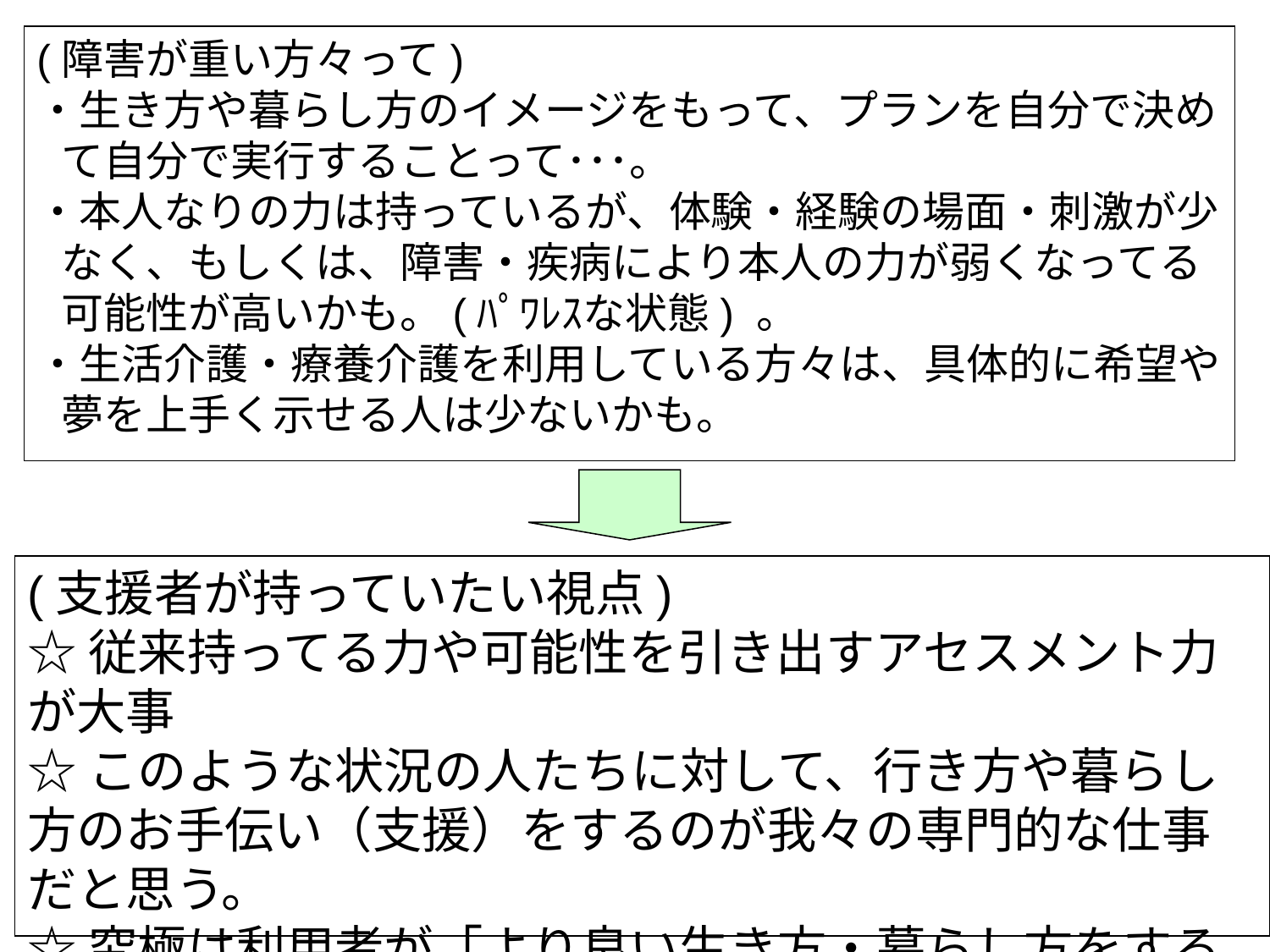

(障害が重い方々って)
・生き方や暮らし方のイメージをもって、プランを自分で決めて自分で実行することって･･･。
・本人なりの力は持っているが、体験・経験の場面・刺激が少なく、もしくは、障害・疾病により本人の力が弱くなってる可能性が高いかも。(ﾊﾟﾜﾚｽな状態) 。
・生活介護・療養介護を利用している方々は、具体的に希望や夢を上手く示せる人は少ないかも。

(支援者が持っていたい視点)
☆従来持ってる力や可能性を引き出すアセスメント力が大事
☆このような状況の人たちに対して、行き方や暮らし方のお手伝い（支援）をするのが我々の専門的な仕事だと思う。
☆究極は利用者が「より良い生き方・暮らし方をするための支援を形にしたもの」が個別支援計画だと思う。